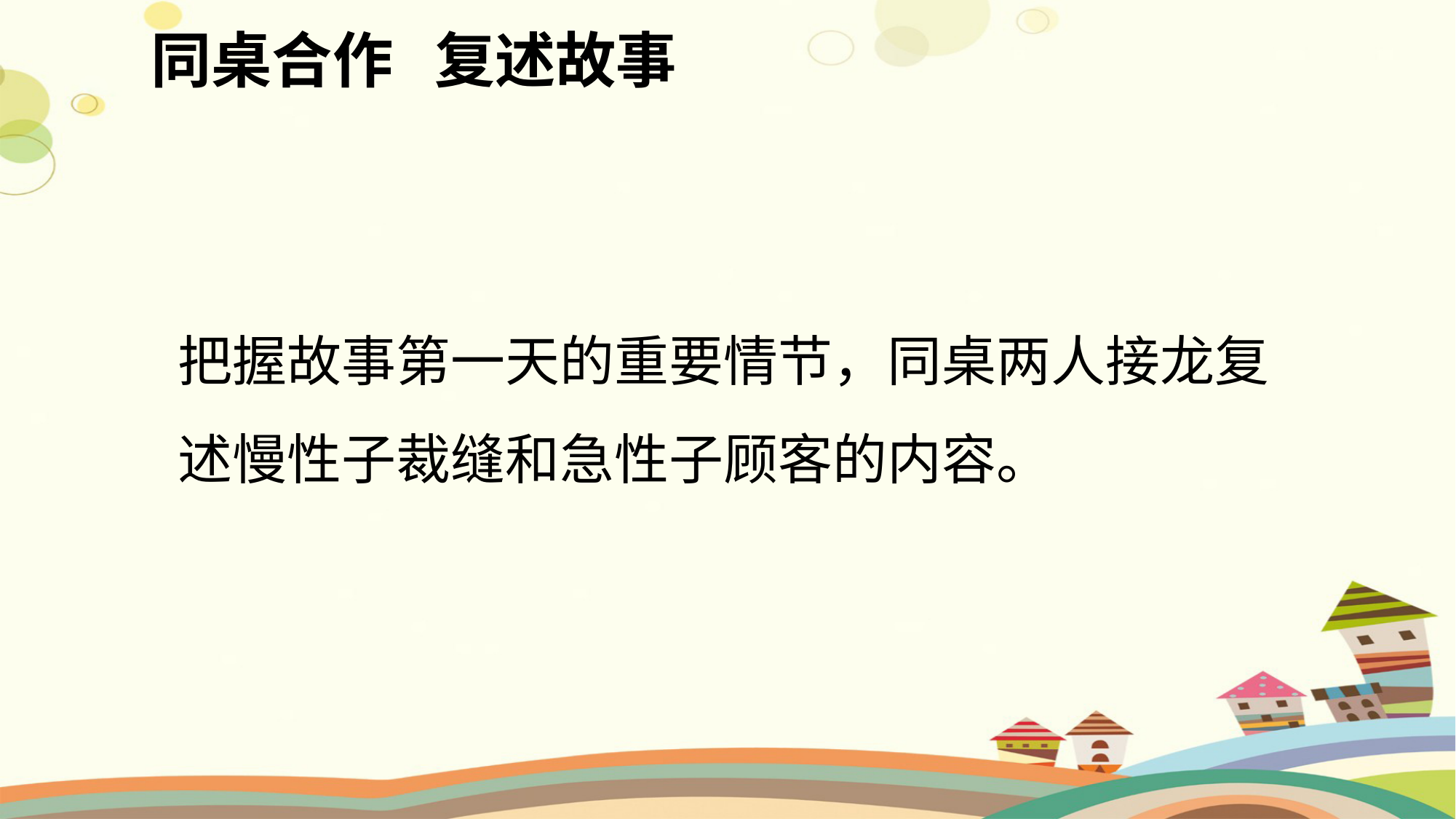

同桌合作   复述故事
把握故事第一天的重要情节，同桌两人接龙复述慢性子裁缝和急性子顾客的内容。